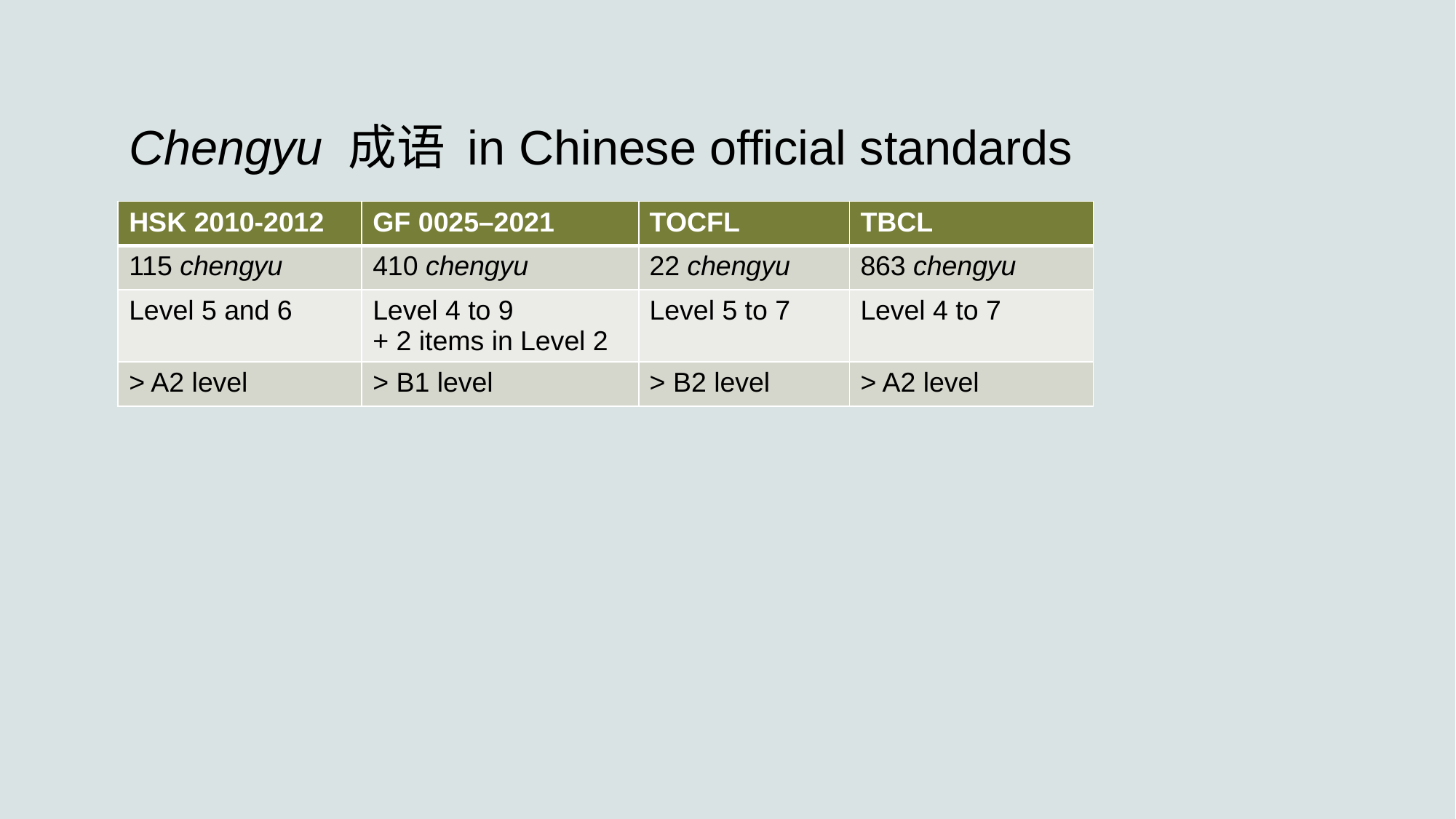

# Chengyu 成语 in Chinese official standards
| HSK 2010-2012 | GF 0025–2021 | TOCFL | TBCL |
| --- | --- | --- | --- |
| 115 chengyu | 410 chengyu | 22 chengyu | 863 chengyu |
| Level 5 and 6 | Level 4 to 9 + 2 items in Level 2 | Level 5 to 7 | Level 4 to 7 |
| > A2 level | > B1 level | > B2 level | > A2 level |